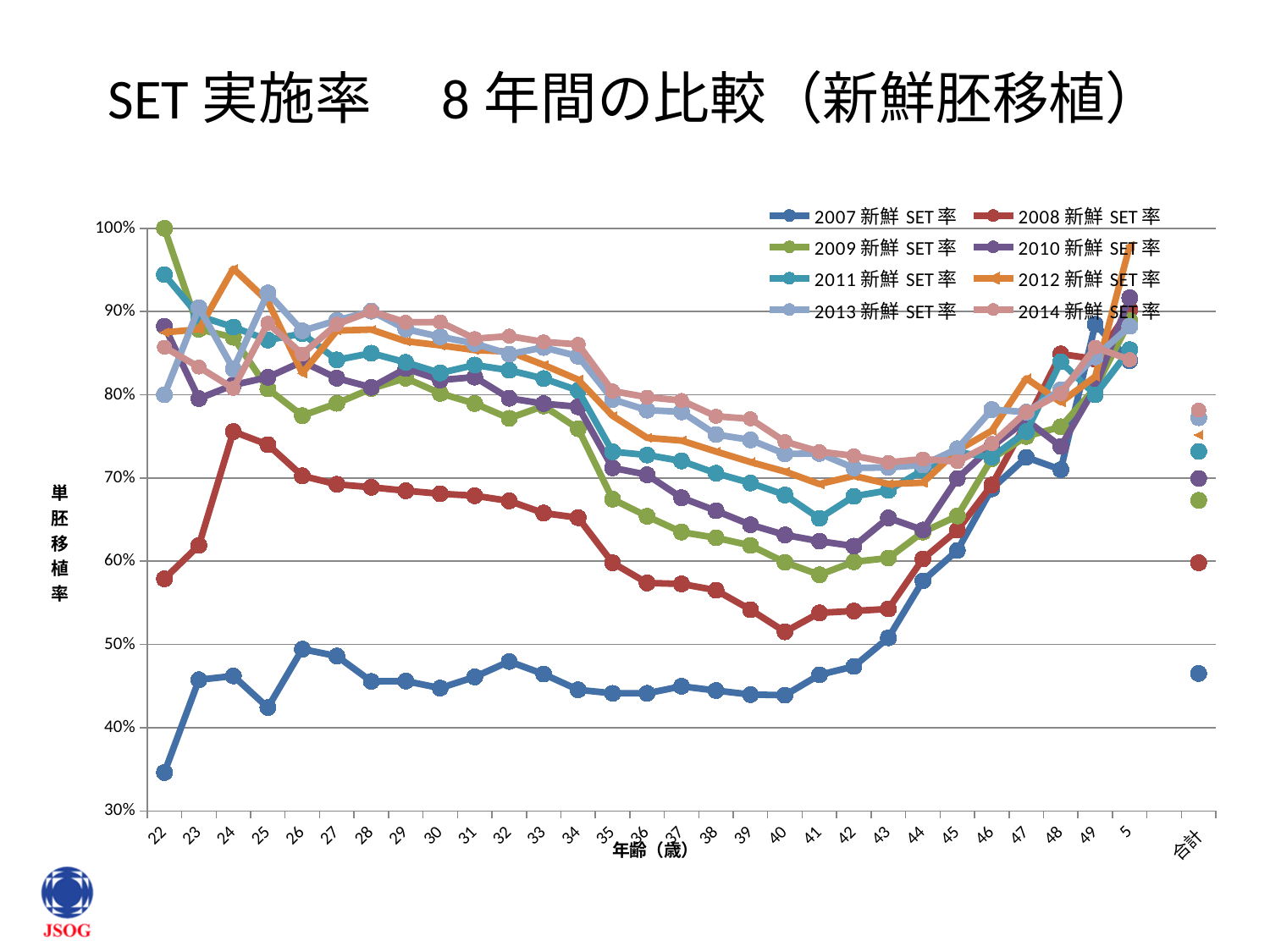

# SET実施率　8年間の比較（新鮮胚移植）

### Chart

| Category | 2007新鮮SET率 | 2008新鮮SET率 | 2009新鮮SET率 | 2010新鮮SET率 | 2011新鮮SET率 | 2012新鮮SET率 | 2013新鮮SET率 | 2014新鮮SET率 |
|---|---|---|---|---|---|---|---|---|
| 22 | 0.346153846153846 | 0.578947368421053 | 1.0 | 0.882352941176471 | 0.944444444444444 | 0.875 | 0.8 | 0.857142857142857 |
| 23 | 0.457627118644068 | 0.619047619047619 | 0.878787878787879 | 0.795454545454545 | 0.894736842105263 | 0.878787878787879 | 0.904761904761905 | 0.833333333333333 |
| 24 | 0.462264150943396 | 0.755813953488372 | 0.869047619047619 | 0.811764705882353 | 0.88135593220339 | 0.951612903225806 | 0.830985915492958 | 0.807692307692308 |
| 25 | 0.424242424242424 | 0.740112994350282 | 0.807228915662651 | 0.820987654320988 | 0.865853658536585 | 0.912408759124088 | 0.922413793103448 | 0.885964912280702 |
| 26 | 0.494475138121547 | 0.702623906705539 | 0.77491961414791 | 0.839869281045752 | 0.873517786561265 | 0.825910931174089 | 0.876923076923077 | 0.848888888888889 |
| 27 | 0.486153846153846 | 0.692442882249561 | 0.789752650176678 | 0.819956616052061 | 0.841889117043121 | 0.877155172413793 | 0.889400921658986 | 0.884792626728111 |
| 28 | 0.455683003128259 | 0.68895966029724 | 0.807390817469205 | 0.808959156785244 | 0.85 | 0.878378378378378 | 0.90053050397878 | 0.900403768506057 |
| 29 | 0.456058588548602 | 0.684722222222222 | 0.819969742813918 | 0.83150800336984 | 0.838961038961039 | 0.86436170212766 | 0.878947368421053 | 0.887111947318909 |
| 30 | 0.447641509433962 | 0.681102362204724 | 0.801729106628242 | 0.817708333333333 | 0.826143790849673 | 0.859424920127795 | 0.869761444229529 | 0.887474882786336 |
| 31 | 0.46106399383192 | 0.678780773739742 | 0.789473684210526 | 0.821221578243424 | 0.835753630445668 | 0.853658536585366 | 0.861538461538462 | 0.867463335143943 |
| 32 | 0.479624743476986 | 0.672491909385113 | 0.771716469770674 | 0.795779685264664 | 0.829494799405646 | 0.851866251944012 | 0.848818897637795 | 0.870448772226926 |
| 33 | 0.464484848484848 | 0.657915672235481 | 0.786583639966034 | 0.789383070301291 | 0.819513715710723 | 0.835886214442013 | 0.85683025945608 | 0.863574351978172 |
| 34 | 0.445586975149957 | 0.652327377013016 | 0.759238007803534 | 0.785574572127139 | 0.8051538259269 | 0.81820519413731 | 0.846313065976714 | 0.860574412532637 |
| 35 | 0.441333882256072 | 0.598132659015756 | 0.674655482324745 | 0.712237689590692 | 0.731625084288604 | 0.774805140088477 | 0.794433486741179 | 0.80447448147285 |
| 36 | 0.441366761019005 | 0.573936792820913 | 0.654049962149886 | 0.703942232630757 | 0.727664155005382 | 0.74831013916501 | 0.781542754634244 | 0.797095520556351 |
| 37 | 0.449784349969193 | 0.572784810126582 | 0.635050741608119 | 0.676360924683072 | 0.720492118415994 | 0.745025532664201 | 0.779531845400109 | 0.793123100303951 |
| 38 | 0.444741166803615 | 0.565208864483232 | 0.628231355774595 | 0.660659578302397 | 0.705754614549403 | 0.731865284974093 | 0.752283105022831 | 0.774166527056458 |
| 39 | 0.439843428100536 | 0.54182101774225 | 0.618985208762404 | 0.643823581092954 | 0.694089180781196 | 0.719198564593301 | 0.745787762341117 | 0.77114647804303 |
| 40 | 0.438995215311005 | 0.515281042957897 | 0.598684210526316 | 0.631649961449499 | 0.679664179104478 | 0.707790192427064 | 0.729017517136329 | 0.74375 |
| 41 | 0.463611859838275 | 0.538016311496974 | 0.58375056895767 | 0.624156829679595 | 0.651511991657977 | 0.692756183745583 | 0.729536775693176 | 0.73165875325471 |
| 42 | 0.473716759431045 | 0.540317022742936 | 0.599345627602617 | 0.618200305033045 | 0.678051110580368 | 0.702543619928526 | 0.712121212121212 | 0.726681127982646 |
| 43 | 0.508074534161491 | 0.542736680720583 | 0.603882693102024 | 0.652129817444219 | 0.685133887349954 | 0.692862870890136 | 0.712779634867575 | 0.718742724097788 |
| 44 | 0.576512455516014 | 0.602796478508545 | 0.635076252723311 | 0.637554585152838 | 0.709361900326036 | 0.69438202247191 | 0.715627347858753 | 0.722824187347081 |
| 45 | 0.613051470588235 | 0.637314734088928 | 0.654405474764756 | 0.699526813880126 | 0.730909090909091 | 0.733040201005025 | 0.735135135135135 | 0.719679633867277 |
| 46 | 0.68705035971223 | 0.691680261011419 | 0.72318339100346 | 0.737704918032787 | 0.72508038585209 | 0.756838905775076 | 0.782268578878748 | 0.741480611045828 |
| 47 | 0.724919093851133 | 0.76678445229682 | 0.75 | 0.769470404984424 | 0.755747126436782 | 0.819767441860465 | 0.779179810725552 | 0.779342723004695 |
| 48 | 0.710144927536232 | 0.849056603773585 | 0.76158940397351 | 0.737931034482759 | 0.83969465648855 | 0.791139240506329 | 0.805882352941176 | 0.801470588235294 |
| 49 | 0.884615384615385 | 0.842857142857143 | 0.808219178082192 | 0.808823529411765 | 0.8 | 0.821917808219178 | 0.845360824742268 | 0.857142857142857 |
| 50歳以上 | 0.840909090909091 | 0.902439024390244 | 0.888888888888889 | 0.916666666666667 | 0.854166666666667 | 0.979166666666667 | 0.882352941176471 | 0.842105263157895 |
|  | None | None | None | None | None | None | None | None |
| 合計 | 0.465274654673948 | 0.598252310798448 | 0.673193480513771 | 0.699514428839239 | 0.731997868271733 | 0.751793766484218 | 0.772438549013559 | 0.781561843258966 |